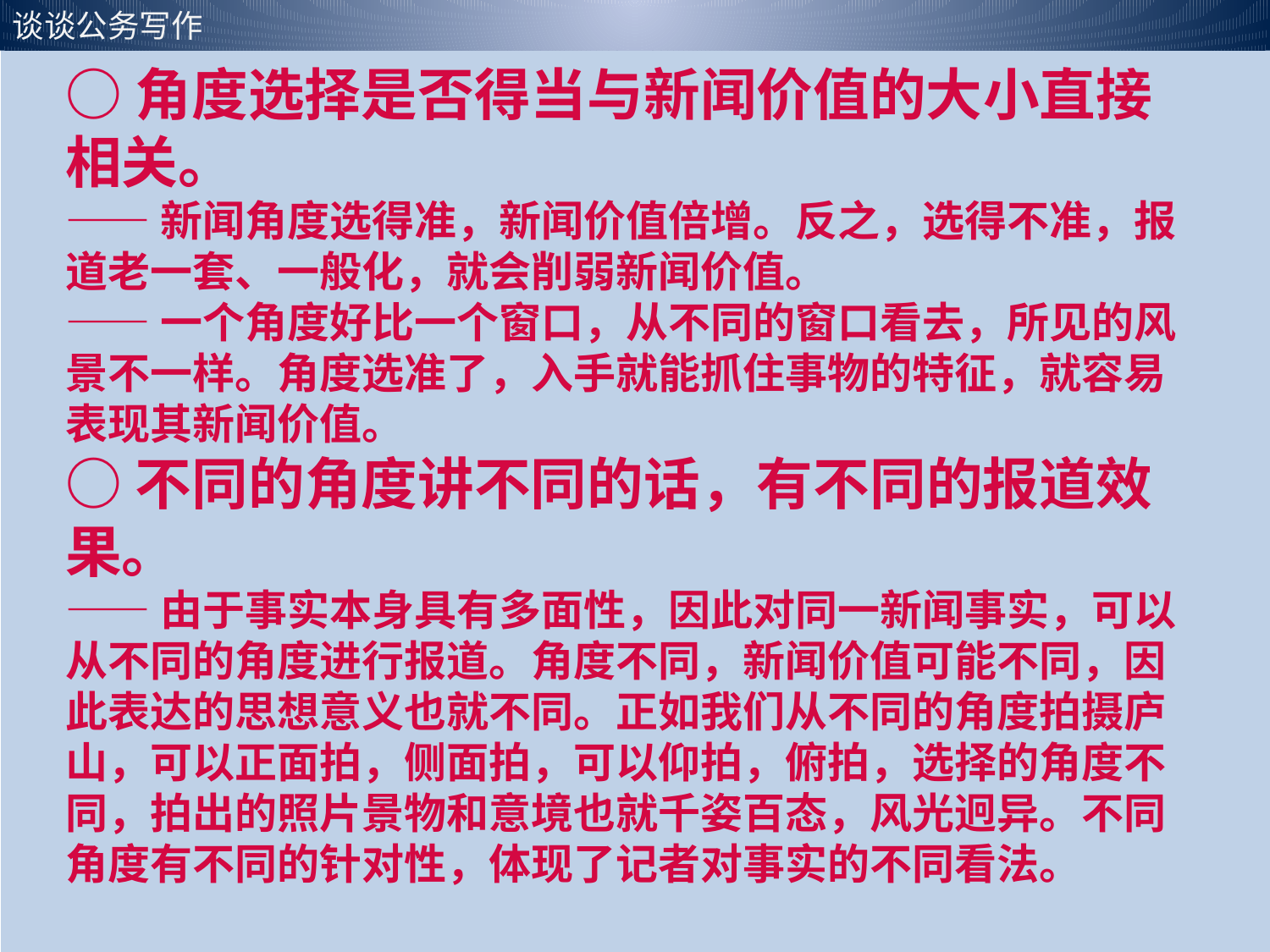

○角度选择是否得当与新闻价值的大小直接相关。
——新闻角度选得准，新闻价值倍增。反之，选得不准，报道老一套、一般化，就会削弱新闻价值。
——一个角度好比一个窗口，从不同的窗口看去，所见的风景不一样。角度选准了，入手就能抓住事物的特征，就容易表现其新闻价值。
○不同的角度讲不同的话，有不同的报道效果。
——由于事实本身具有多面性，因此对同一新闻事实，可以从不同的角度进行报道。角度不同，新闻价值可能不同，因此表达的思想意义也就不同。正如我们从不同的角度拍摄庐山，可以正面拍，侧面拍，可以仰拍，俯拍，选择的角度不同，拍出的照片景物和意境也就千姿百态，风光迥异。不同角度有不同的针对性，体现了记者对事实的不同看法。